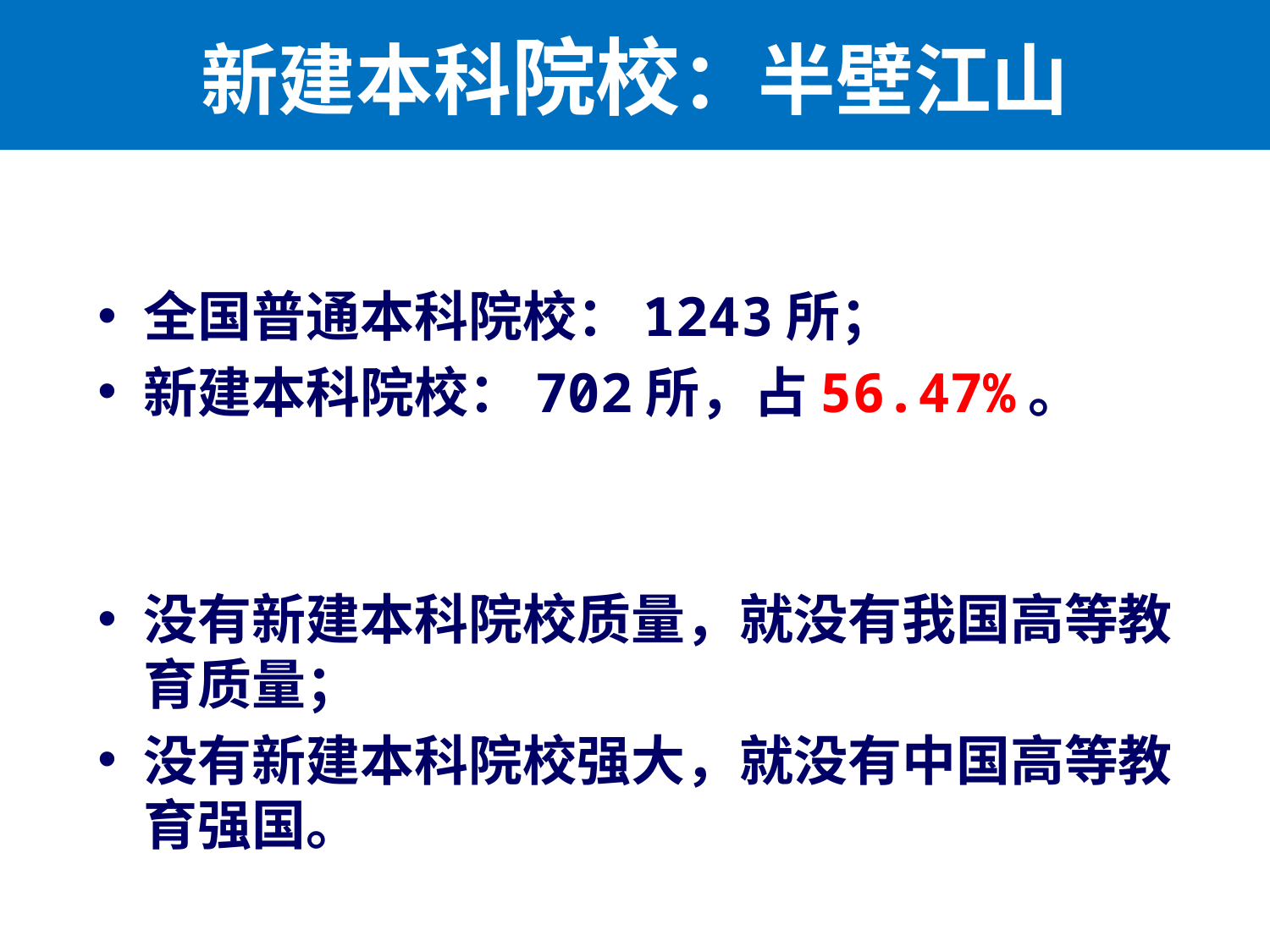

# 新建本科院校：半壁江山
全国普通本科院校：1243所；
新建本科院校：702所，占56.47%。

没有新建本科院校质量，就没有我国高等教育质量；
没有新建本科院校强大，就没有中国高等教育强国。